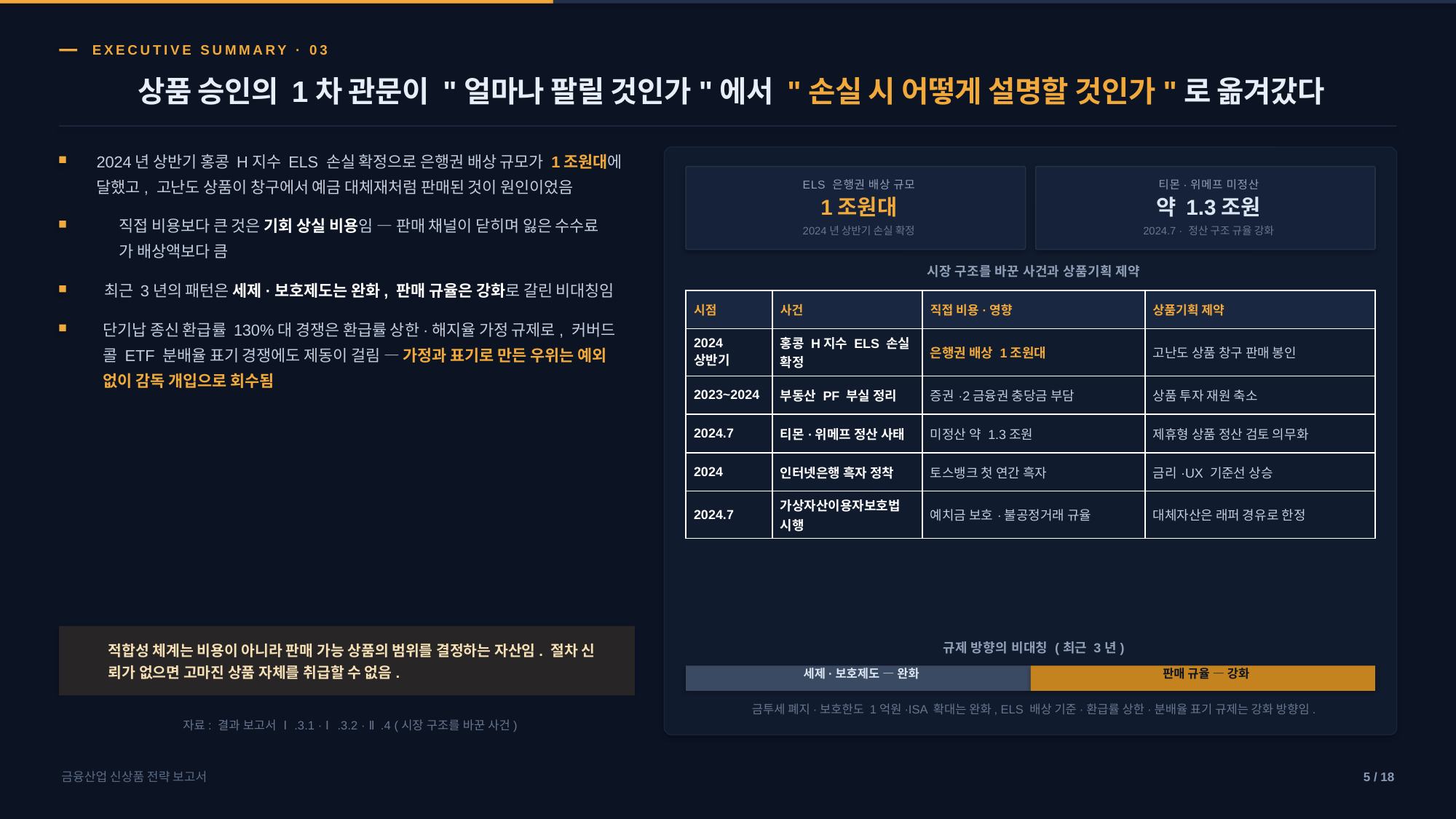

EXECUTIVE SUMMARY · 03

상품 승인의 1차 관문이 "얼마나 팔릴 것인가"에서 "손실 시 어떻게 설명할 것인가"로 옮겨갔다

2024년 상반기 홍콩 H지수 ELS 손실 확정으로 은행권 배상 규모가 1조원대에
달했고, 고난도 상품이 창구에서 예금 대체재처럼 판매된 것이 원인이었음

ELS 은행권 배상 규모
티몬·위메프 미정산
1조원대
약 1.3조원
직접 비용보다 큰 것은 기회 상실 비용임 — 판매 채널이 닫히며 잃은 수수료
가 배상액보다 큼

2024년 상반기 손실 확정
2024.7 · 정산 구조 규율 강화
시장 구조를 바꾼 사건과 상품기획 제약
최근 3년의 패턴은 세제·보호제도는 완화, 판매 규율은 강화로 갈린 비대칭임

| 시점 | 사건 | 직접 비용·영향 | 상품기획 제약 |
| --- | --- | --- | --- |
| 2024 상반기 | 홍콩 H지수 ELS 손실 확정 | 은행권 배상 1조원대 | 고난도 상품 창구 판매 봉인 |
| 2023~2024 | 부동산 PF 부실 정리 | 증권·2금융권 충당금 부담 | 상품 투자 재원 축소 |
| 2024.7 | 티몬·위메프 정산 사태 | 미정산 약 1.3조원 | 제휴형 상품 정산 검토 의무화 |
| 2024 | 인터넷은행 흑자 정착 | 토스뱅크 첫 연간 흑자 | 금리·UX 기준선 상승 |
| 2024.7 | 가상자산이용자보호법 시행 | 예치금 보호·불공정거래 규율 | 대체자산은 래퍼 경유로 한정 |
단기납 종신 환급률 130%대 경쟁은 환급률 상한·해지율 가정 규제로, 커버드
콜 ETF 분배율 표기 경쟁에도 제동이 걸림 — 가정과 표기로 만든 우위는 예외
없이 감독 개입으로 회수됨

적합성 체계는 비용이 아니라 판매 가능 상품의 범위를 결정하는 자산임. 절차 신
뢰가 없으면 고마진 상품 자체를 취급할 수 없음.
규제 방향의 비대칭 (최근 3년)
세제·보호제도 — 완화
판매 규율 — 강화

금투세 폐지·보호한도 1억원·ISA 확대는 완화, ELS 배상 기준·환급률 상한·분배율 표기 규제는 강화 방향임.
자료: 결과 보고서 Ⅰ.3.1 · Ⅰ.3.2 · Ⅱ.4 (시장 구조를 바꾼 사건)
금융산업 신상품 전략 보고서
5 / 18